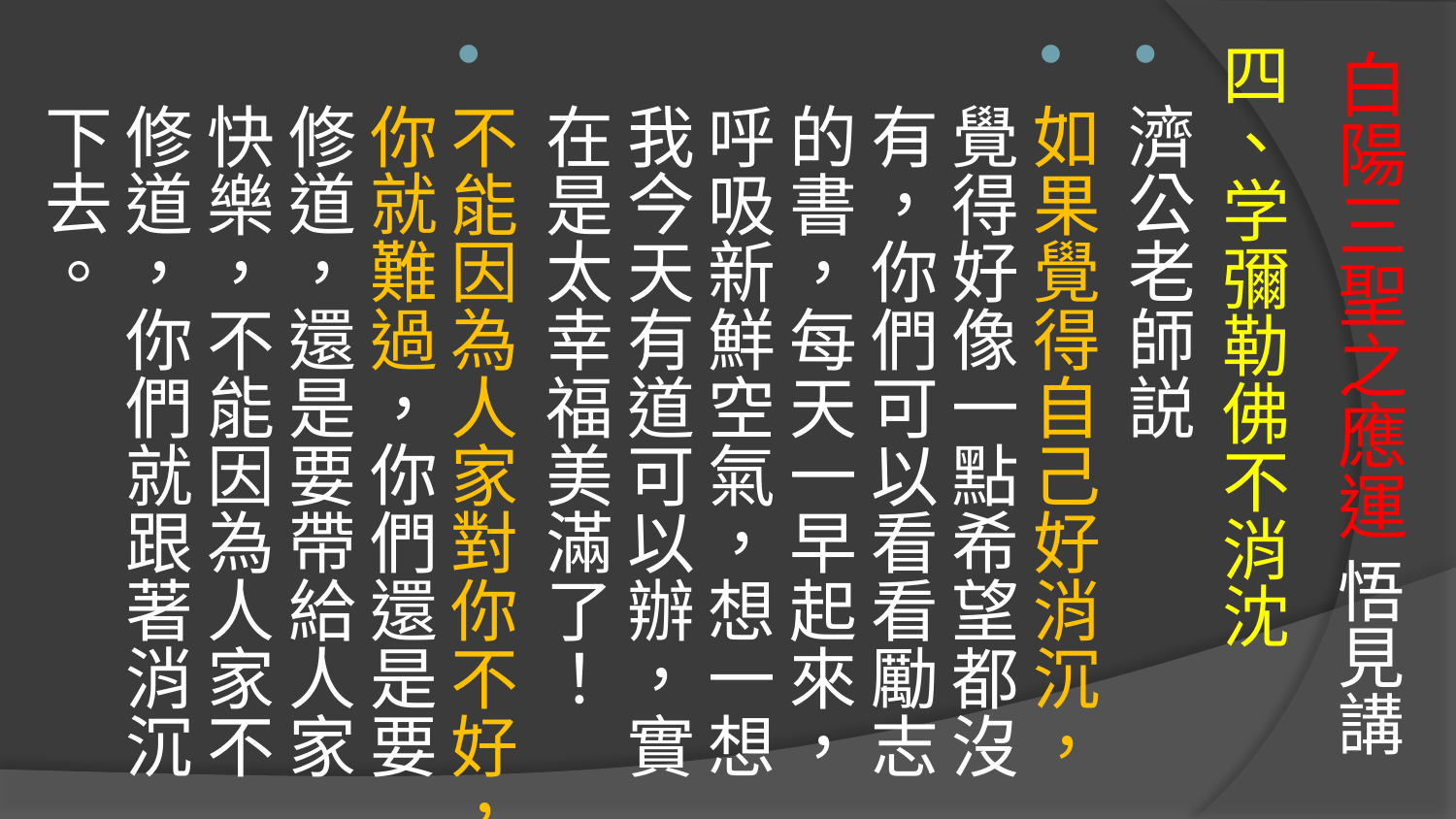

# 白陽三聖之應運 悟見講
四、学彌勒佛不消沈
濟公老師説
如果覺得自己好消沉，覺得好像一點希望都沒有，你們可以看看勵志的書，每天一早起來，呼吸新鮮空氣，想一想我今天有道可以辦，實在是太幸福美滿了！
不能因為人家對你不好，你就難過，你們還是要修道，還是要帶給人家快樂，不能因為人家不修道，你們就跟著消沉下去。